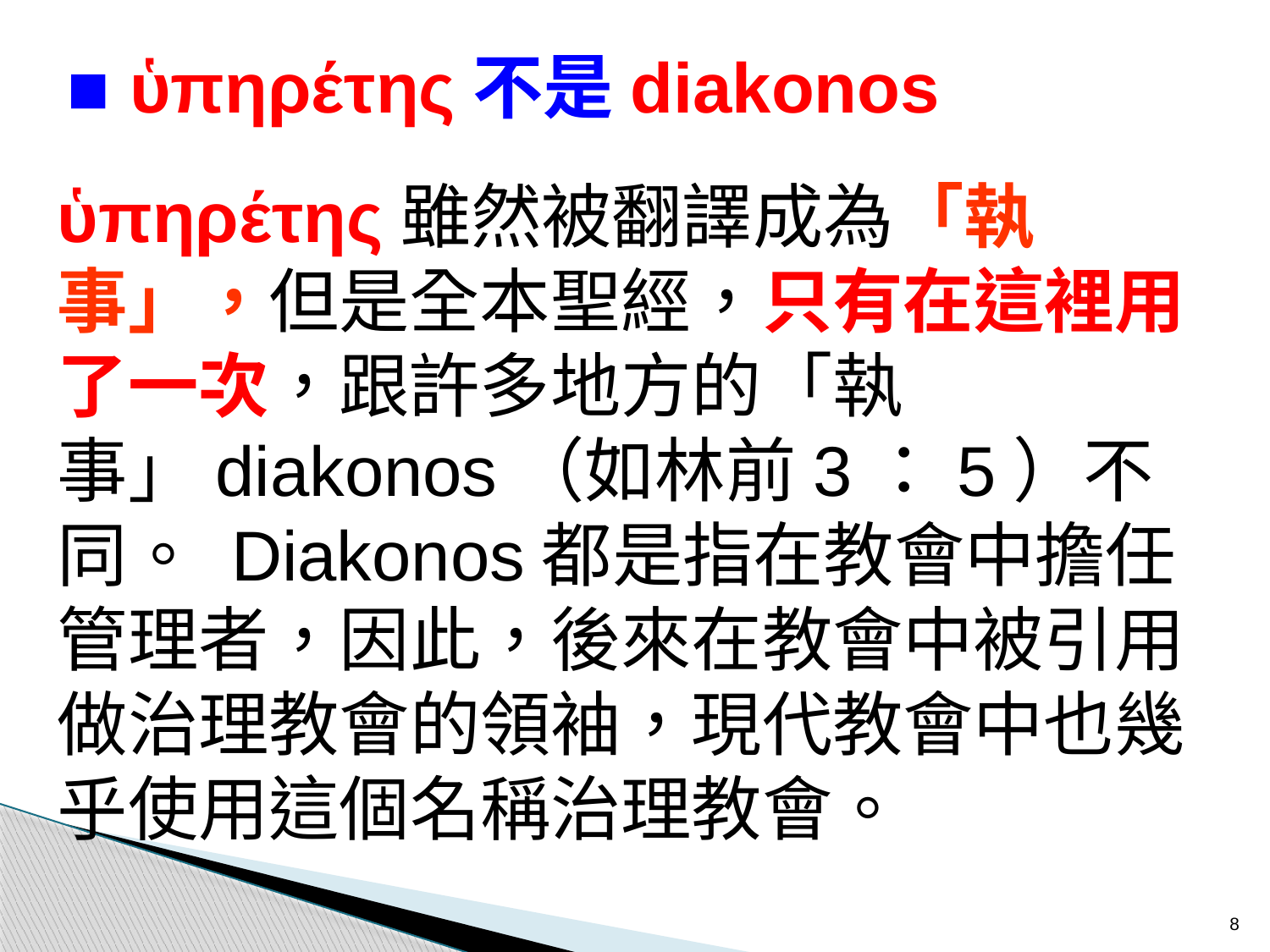

■ ὑπηρέτης不是diakonos
ὑπηρέτης雖然被翻譯成為「執事」，但是全本聖經，只有在這裡用了一次，跟許多地方的「執事」diakonos（如林前3：5）不同。 Diakonos都是指在教會中擔任管理者，因此，後來在教會中被引用做治理教會的領袖，現代教會中也幾乎使用這個名稱治理教會。
8